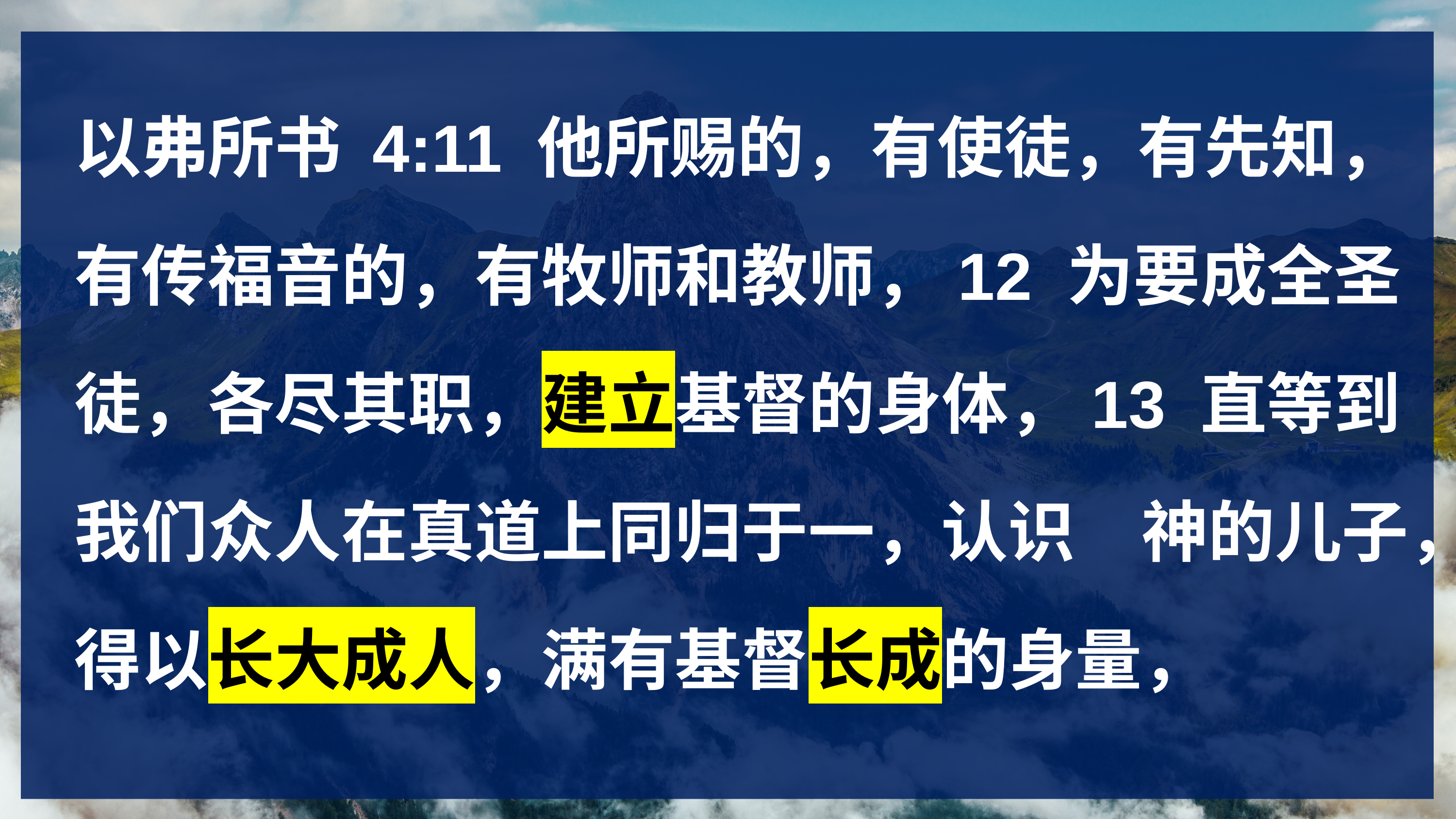

以弗所书 4:11 他所赐的，有使徒，有先知，有传福音的，有牧师和教师，12 为要成全圣徒，各尽其职，建立基督的身体，13 直等到我们众人在真道上同归于一，认识　神的儿子，得以长大成人，满有基督长成的身量，